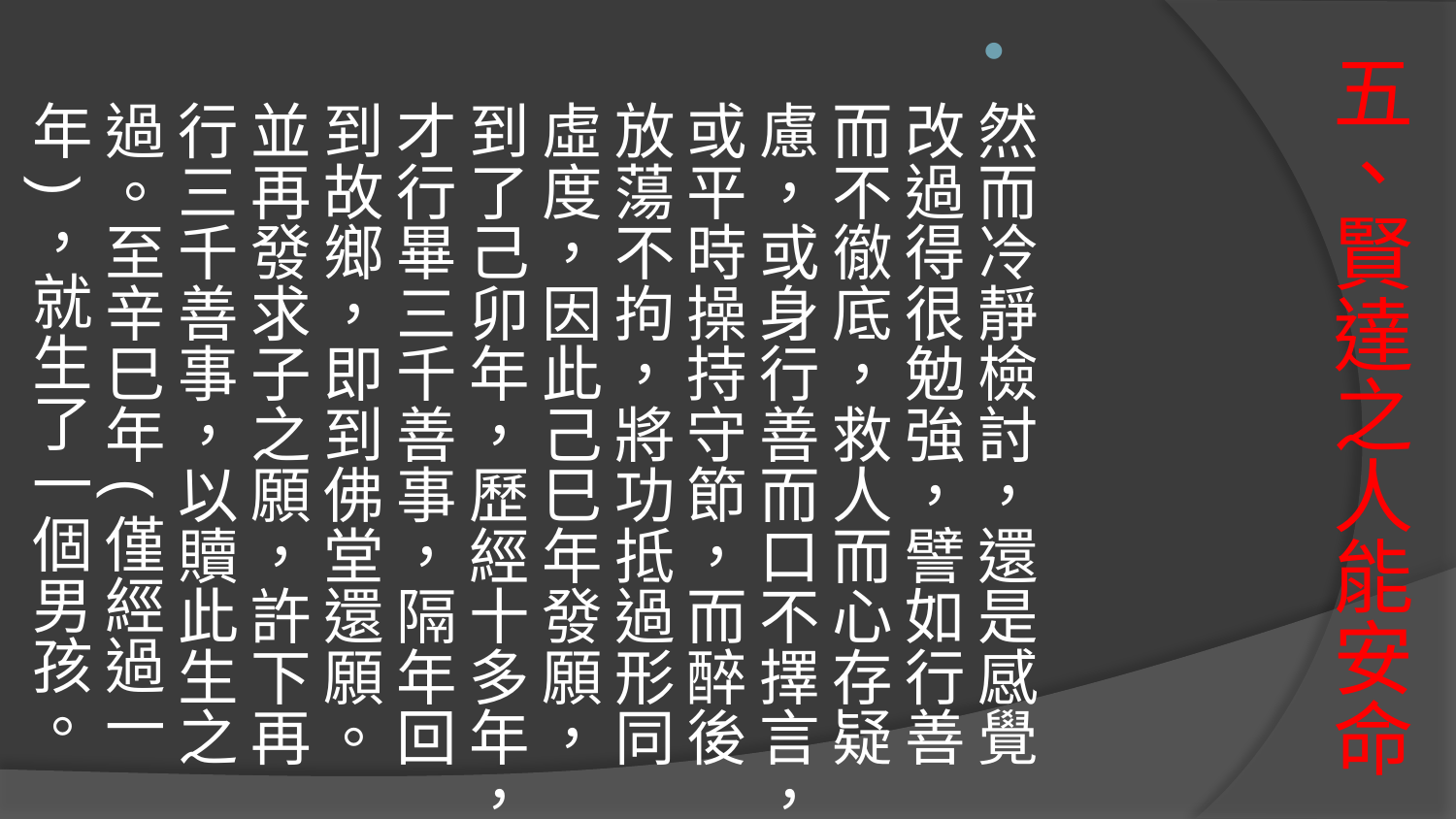

然而冷靜檢討，還是感覺改過得很勉強，譬如行善而不徹底，救人而心存疑慮，或身行善而口不擇言，或平時操持守節，而醉後放蕩不拘，將功抵過形同虛度，因此己巳年發願，到了己卯年，歷經十多年，才行畢三千善事，隔年回到故鄉，即到佛堂還願。並再發求子之願，許下再行三千善事，以贖此生之過。至辛巳年(僅經過一年)，就生了一個男孩。
# 五、賢達之人能安命